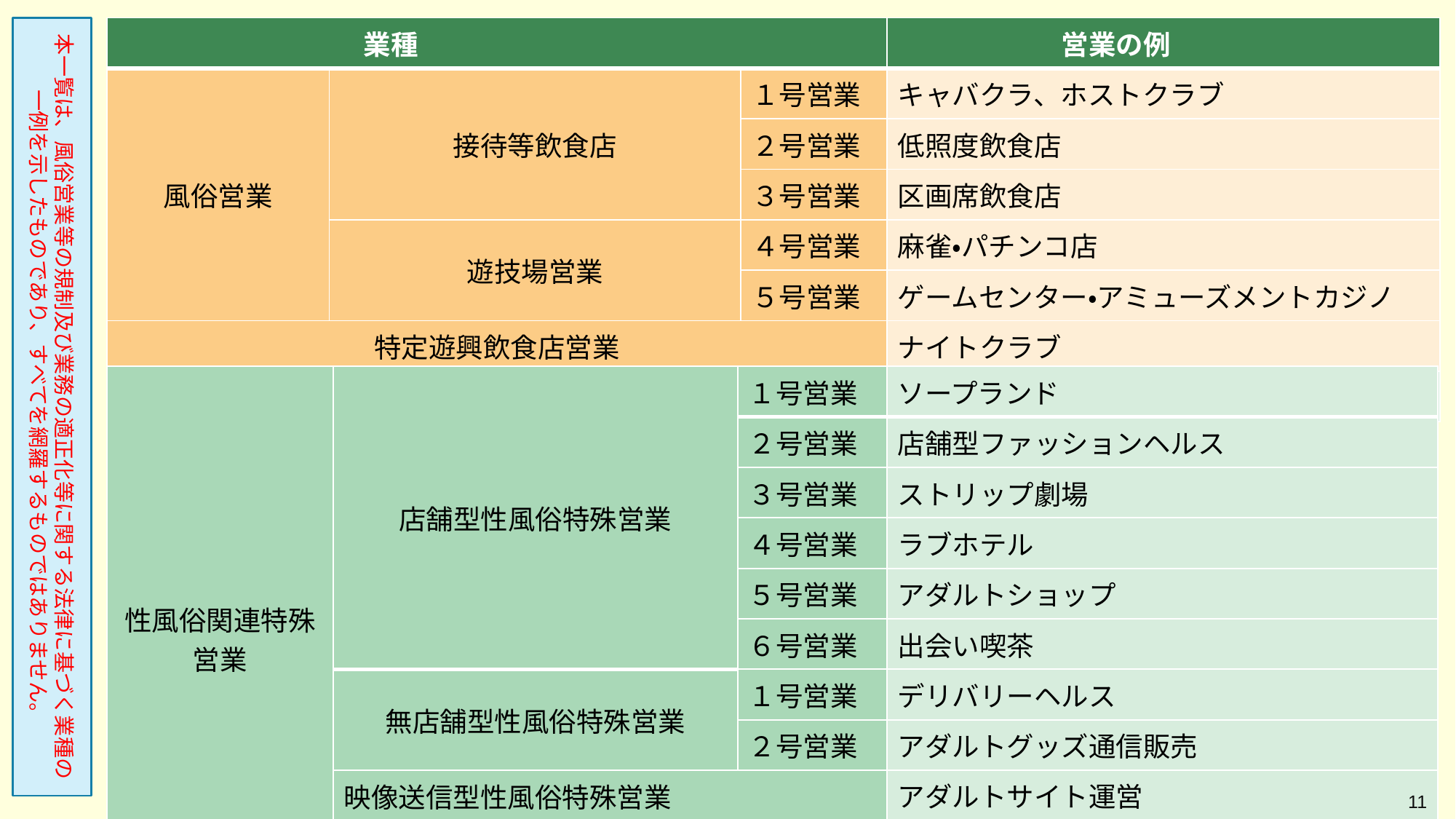

本一覧は、風俗営業等の規制及び業務の適正化等に関する法律に基づく業種の
一例を示したものであり、すべてを網羅するものではありません。
| 業種 |  |  | 営業の例 |
| --- | --- | --- | --- |
| 風俗営業 | 接待等飲食店 | １号営業 | キャバクラ、ホストクラブ |
|  |  | ２号営業 | 低照度飲食店 |
|  |  | ３号営業 | 区画席飲食店 |
|  | 遊技場営業 | ４号営業 | 麻雀・パチンコ店 |
|  |  | ５号営業 | ゲームセンター・アミューズメントカジノ |
| 特定遊興飲食店営業 |  |  | ナイトクラブ |
| 深夜における酒類提供飲食店営業 |  |  | スナック、ガールズバー |
| 性風俗関連特殊営業 | 店舗型性風俗特殊営業 | １号営業 | ソープランド |
| --- | --- | --- | --- |
|  |  | ２号営業 | 店舗型ファッションヘルス |
|  |  | ３号営業 | ストリップ劇場 |
|  |  | ４号営業 | ラブホテル |
|  |  | ５号営業 | アダルトショップ |
|  |  | ６号営業 | 出会い喫茶 |
|  | 無店舗型性風俗特殊営業 | １号営業 | デリバリーヘルス |
|  |  | ２号営業 | アダルトグッズ通信販売 |
|  | 映像送信型性風俗特殊営業 |  | アダルトサイト運営 |
|  | 店舗型/無店舗型電話異性紹介営業 |  | テレクラ、ツーショットダイアル |
11